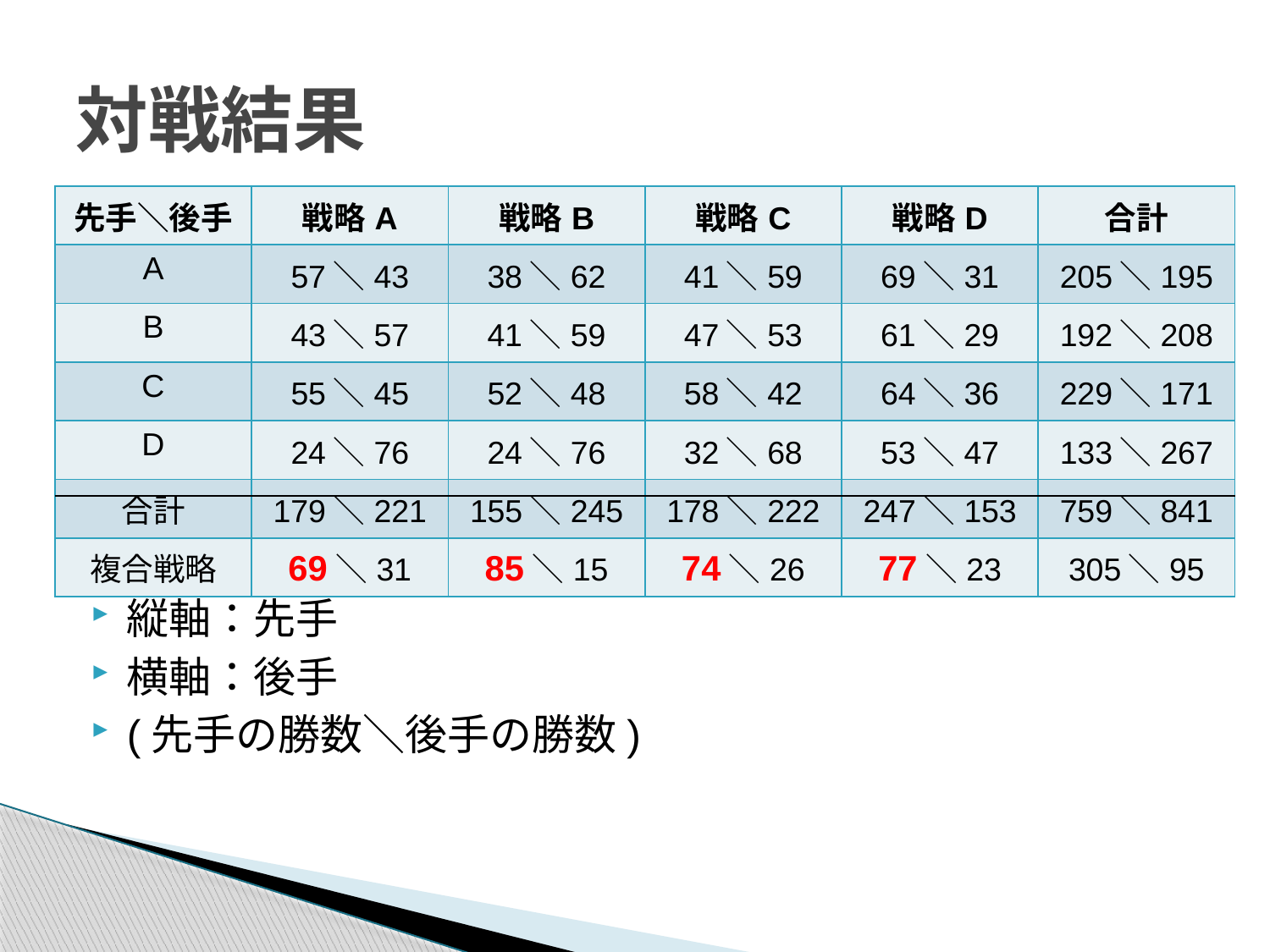

# 対戦結果
| 先手＼後手 | 戦略A | 戦略B | 戦略C | 戦略D | 合計 |
| --- | --- | --- | --- | --- | --- |
| A | 57＼43 | 38＼62 | 41＼59 | 69＼31 | 205＼195 |
| B | 43＼57 | 41＼59 | 47＼53 | 61＼29 | 192＼208 |
| C | 55＼45 | 52＼48 | 58＼42 | 64＼36 | 229＼171 |
| D | 24＼76 | 24＼76 | 32＼68 | 53＼47 | 133＼267 |
| 合計 | 179＼221 | 155＼245 | 178＼222 | 247＼153 | 759＼841 |
| 複合戦略 | 69＼31 | 85＼15 | 74＼26 | 77＼23 | 305＼95 |
縦軸：先手
横軸：後手
(先手の勝数＼後手の勝数)